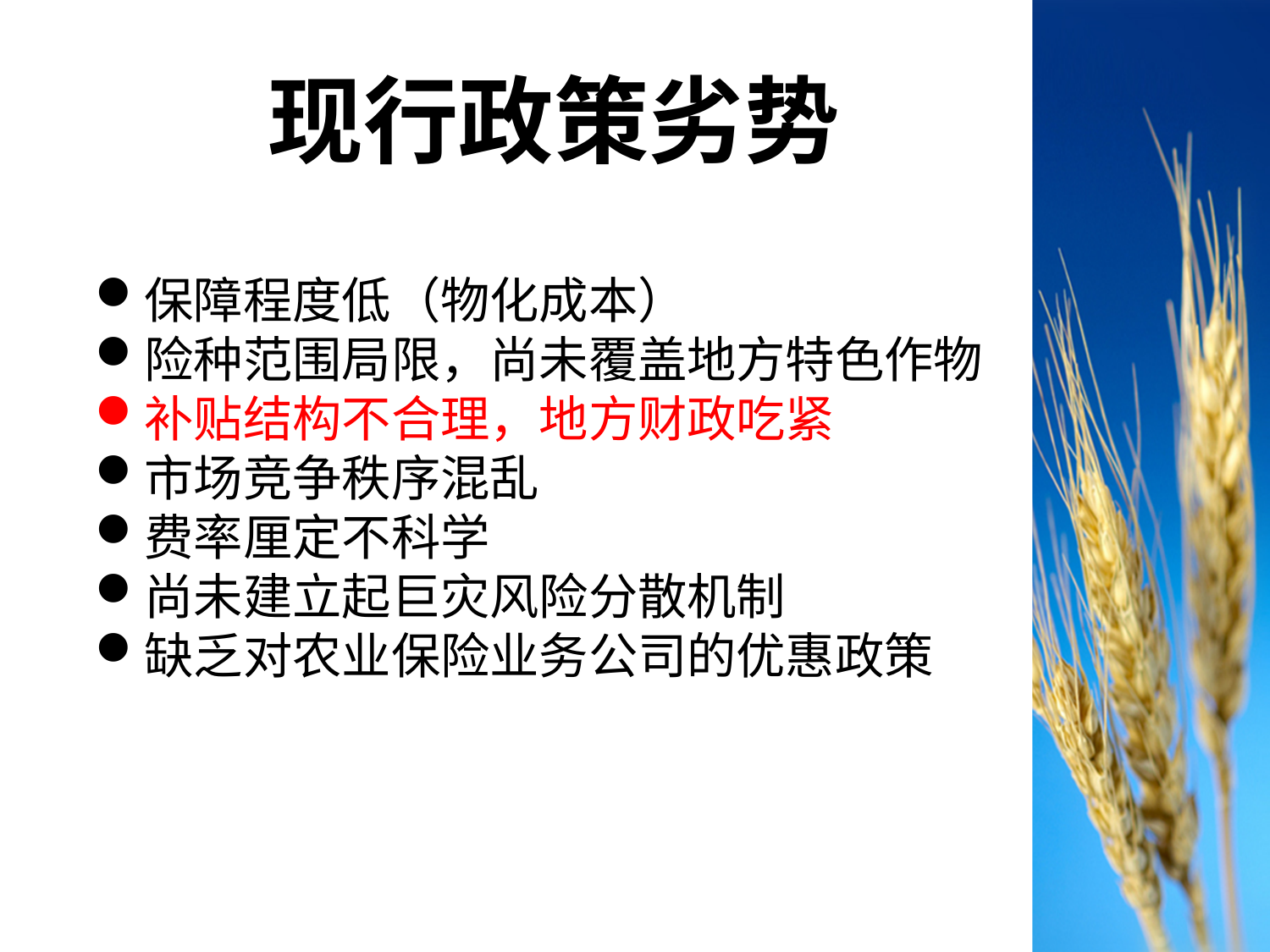

现行政策劣势
保障程度低（物化成本）
险种范围局限，尚未覆盖地方特色作物
补贴结构不合理，地方财政吃紧
市场竞争秩序混乱
费率厘定不科学
尚未建立起巨灾风险分散机制
缺乏对农业保险业务公司的优惠政策